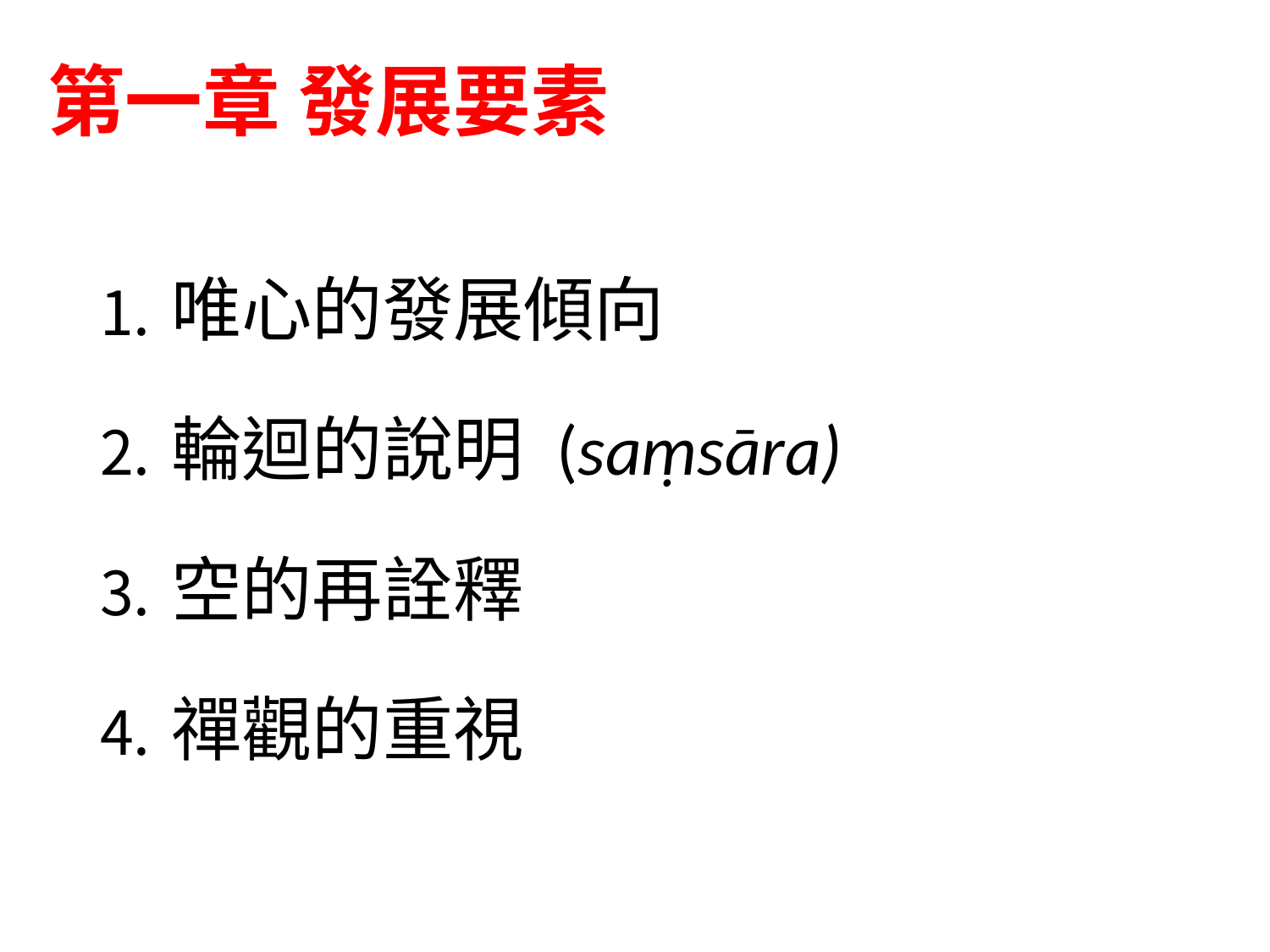

# 第一章 發展要素
唯心的發展傾向
輪迴的說明 (saṃsāra)
空的再詮釋
禪觀的重視
4